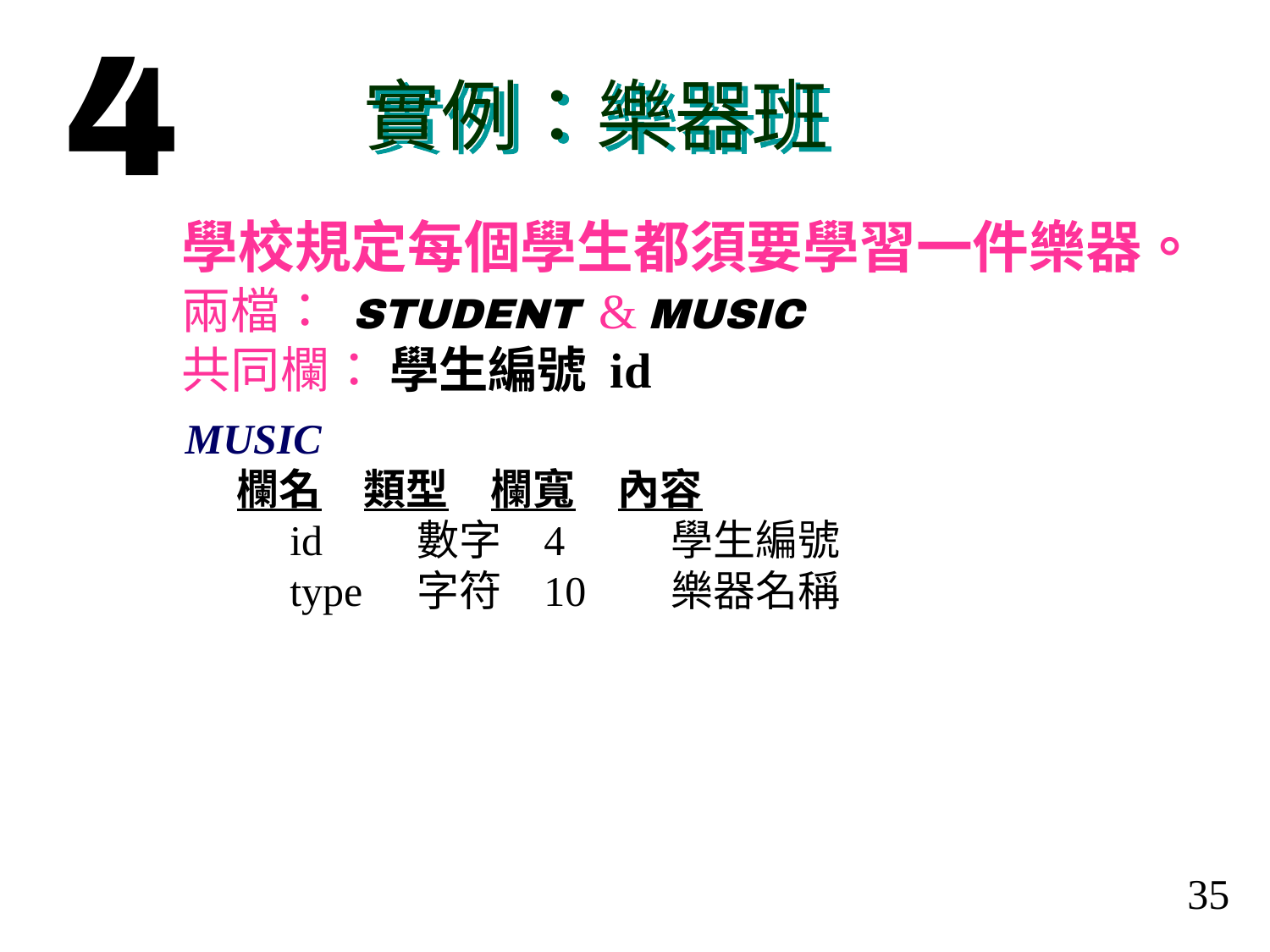

4
實例：樂器班
學校規定每個學生都須要學習一件樂器。
兩檔： STUDENT  & MUSIC
共同欄： 學生編號 id
MUSIC
 	欄名	類型	欄寬	內容
	id	數字	4	學生編號
	type	字符	10	樂器名稱
35